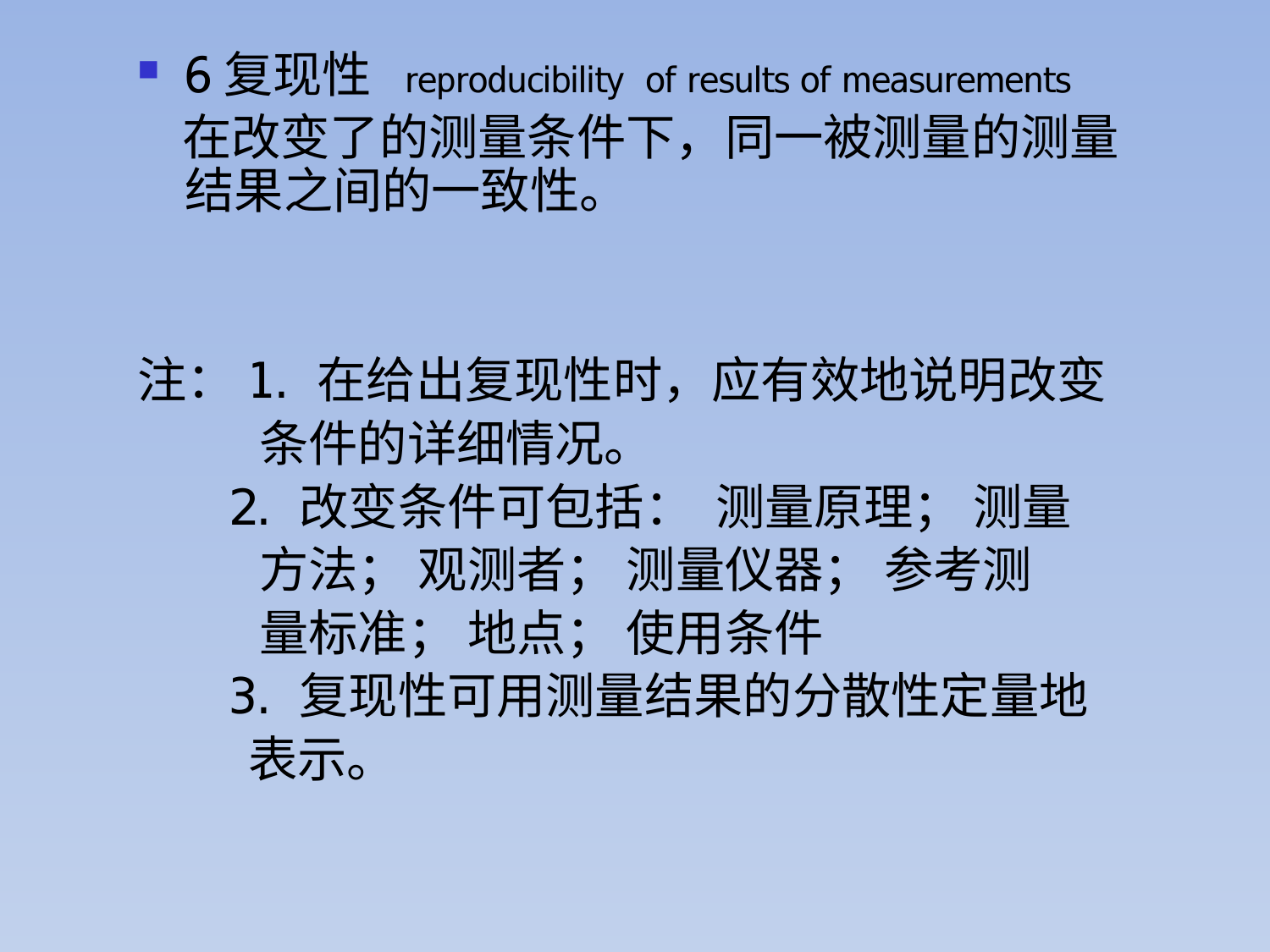

6复现性  reproducibility  of results of measurements
   在改变了的测量条件下，同一被测量的测量结果之间的一致性。

注：1. 在给出复现性时，应有效地说明改变
          条件的详细情况。
      2. 改变条件可包括：  测量原理； 测量
          方法； 观测者； 测量仪器； 参考测
          量标准； 地点； 使用条件
      3. 复现性可用测量结果的分散性定量地
         表示。